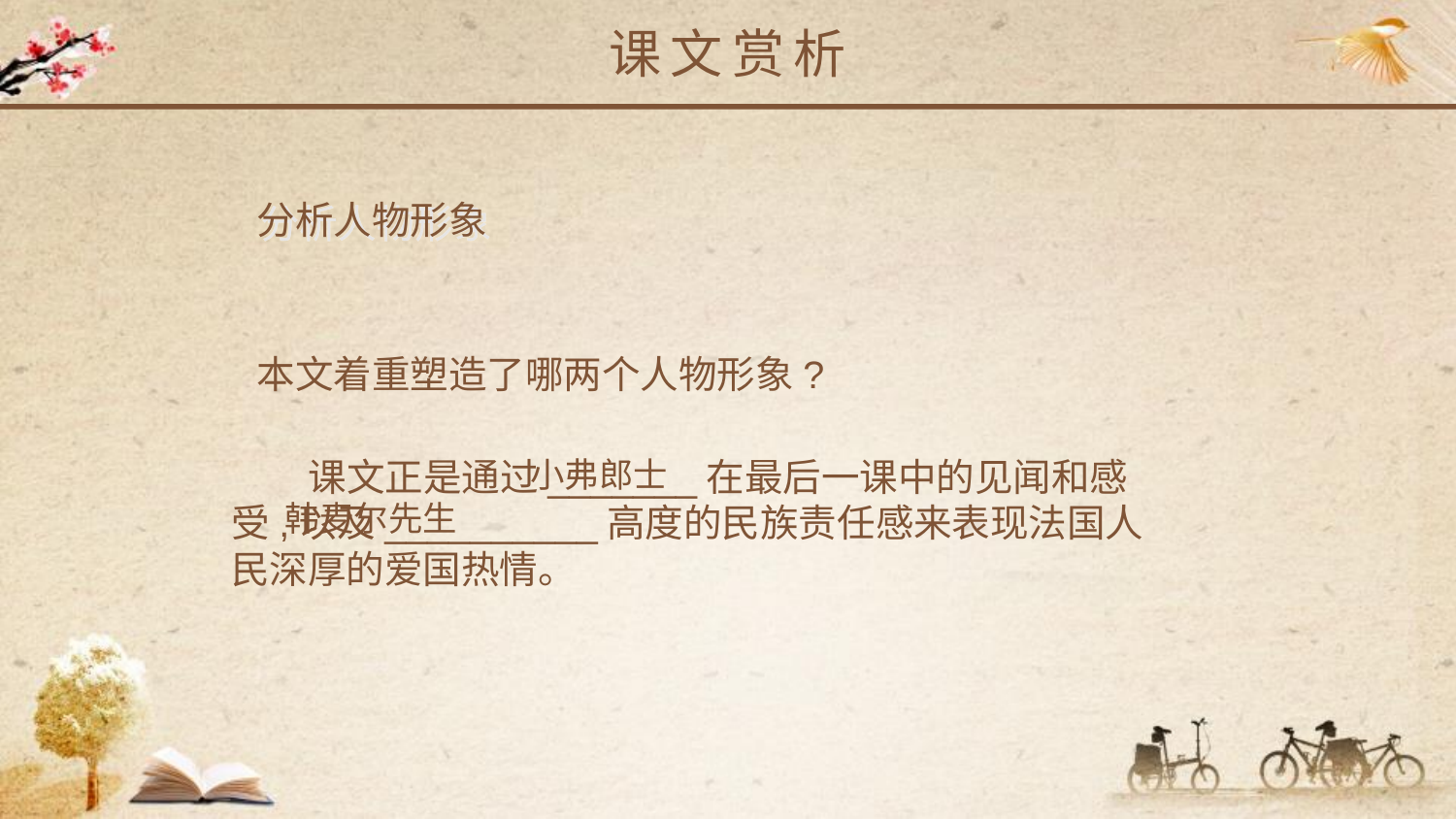

课文赏析

分析人物形象
本文着重塑造了哪两个人物形象?
        课文正是通过_______在最后一课中的见闻和感受,以及__________高度的民族责任感来表现法国人民深厚的爱国热情。
小弗郎士
韩麦尔先生